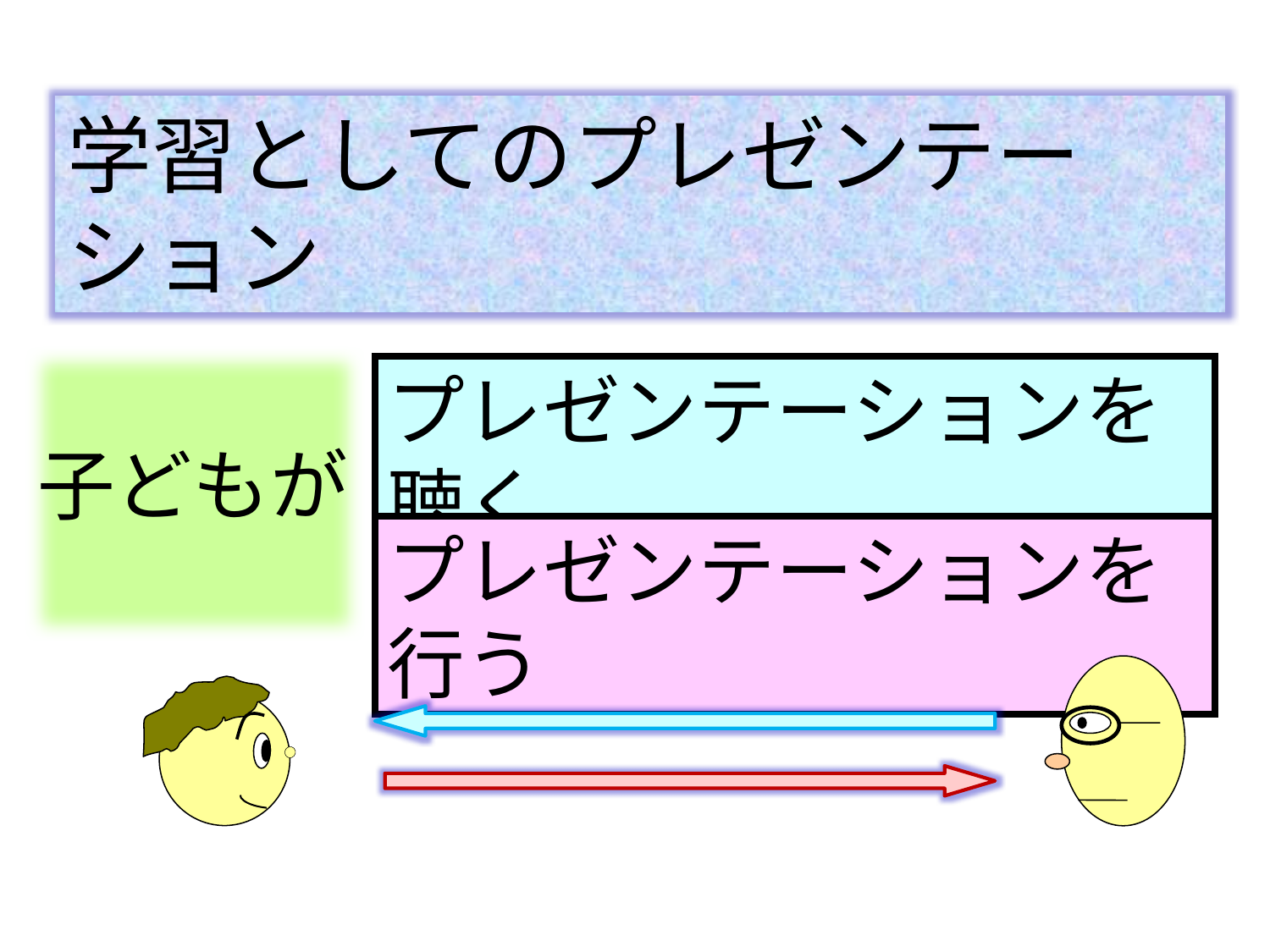

学習としてのプレゼンテーション

子どもが

プレゼンテーションを聴く
プレゼンテーションを行う